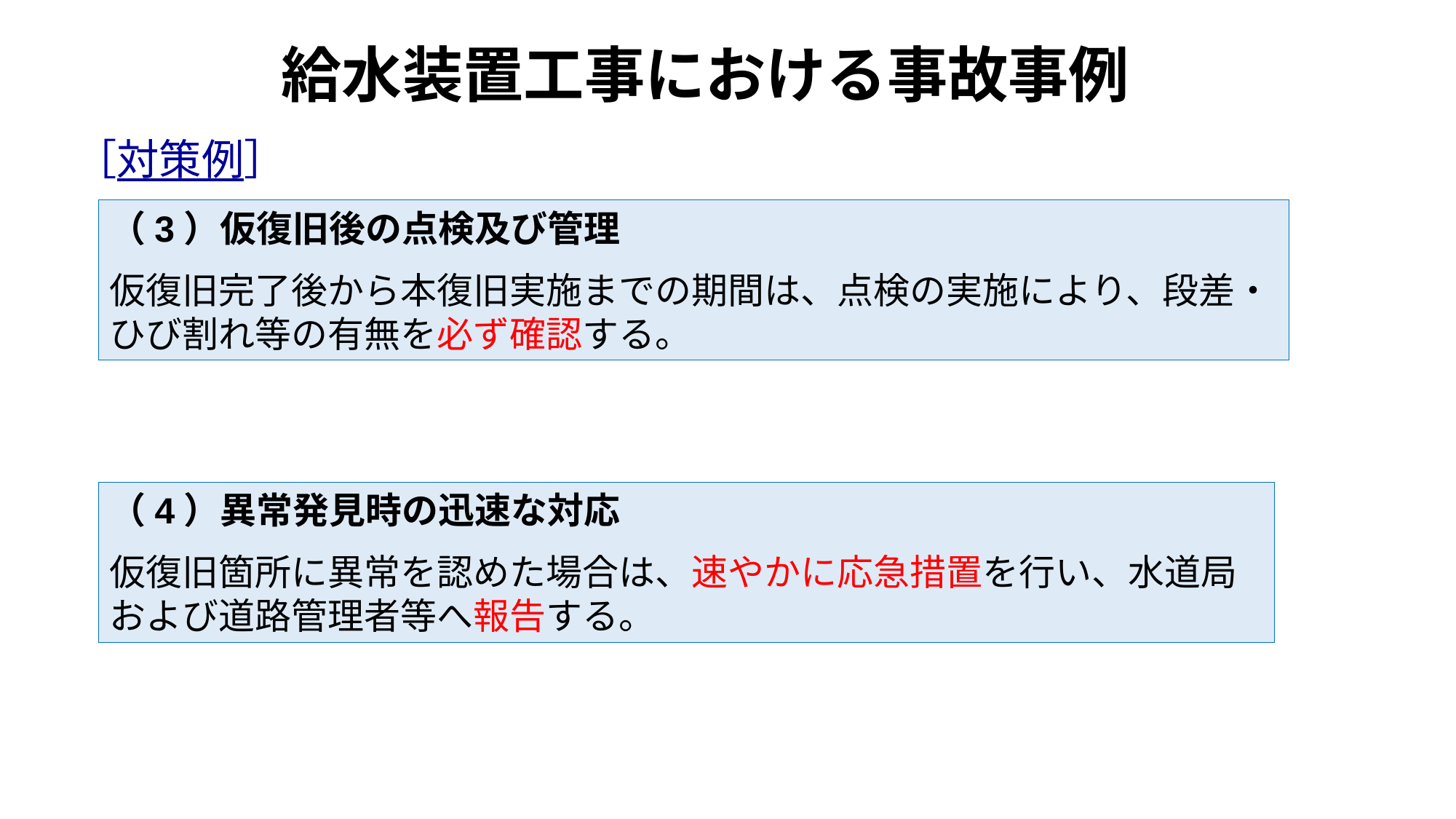

給水装置工事における事故事例
［対策例］
（3）仮復旧後の点検及び管理
仮復旧完了後から本復旧実施までの期間は、点検の実施により、段差・ひび割れ等の有無を必ず確認する。
（4）異常発見時の迅速な対応
仮復旧箇所に異常を認めた場合は、速やかに応急措置を行い、水道局および道路管理者等へ報告する。